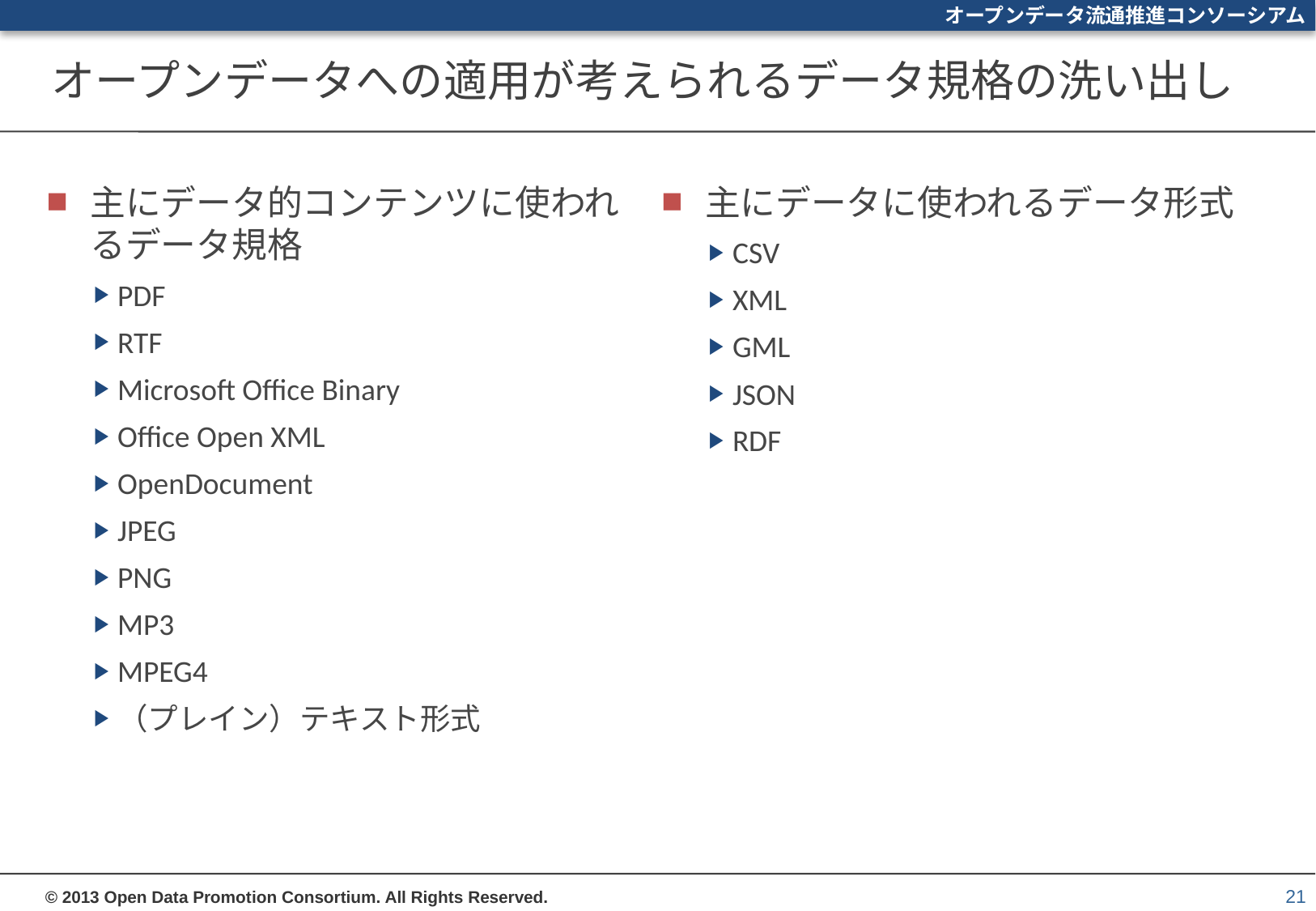

# オープンデータへの適用が考えられるデータ規格の洗い出し
主にデータ的コンテンツに使われるデータ規格
PDF
RTF
Microsoft Office Binary
Office Open XML
OpenDocument
JPEG
PNG
MP3
MPEG4
（プレイン）テキスト形式

主にデータに使われるデータ形式
CSV
XML
GML
JSON
RDF

21